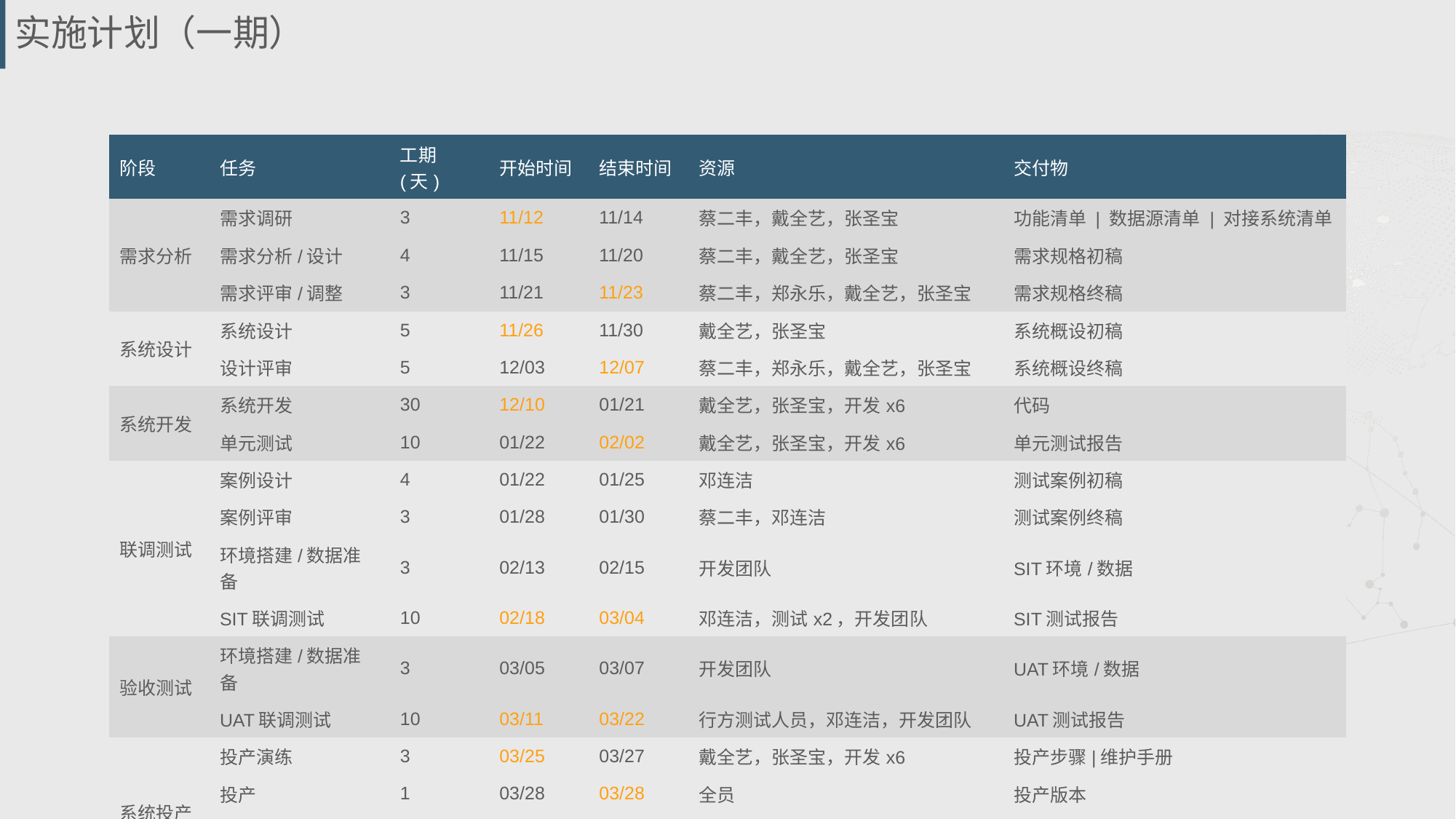

# 实施计划（一期）
| 阶段 | 任务 | 工期 (天) | 开始时间 | 结束时间 | 资源 | 交付物 |
| --- | --- | --- | --- | --- | --- | --- |
| 需求分析 | 需求调研 | 3 | 11/12 | 11/14 | 蔡二丰，戴全艺，张圣宝 | 功能清单 | 数据源清单 | 对接系统清单 |
|  | 需求分析/设计 | 4 | 11/15 | 11/20 | 蔡二丰，戴全艺，张圣宝 | 需求规格初稿 |
|  | 需求评审/调整 | 3 | 11/21 | 11/23 | 蔡二丰，郑永乐，戴全艺，张圣宝 | 需求规格终稿 |
| 系统设计 | 系统设计 | 5 | 11/26 | 11/30 | 戴全艺，张圣宝 | 系统概设初稿 |
|  | 设计评审 | 5 | 12/03 | 12/07 | 蔡二丰，郑永乐，戴全艺，张圣宝 | 系统概设终稿 |
| 系统开发 | 系统开发 | 30 | 12/10 | 01/21 | 戴全艺，张圣宝，开发x6 | 代码 |
|  | 单元测试 | 10 | 01/22 | 02/02 | 戴全艺，张圣宝，开发x6 | 单元测试报告 |
| 联调测试 | 案例设计 | 4 | 01/22 | 01/25 | 邓连洁 | 测试案例初稿 |
|  | 案例评审 | 3 | 01/28 | 01/30 | 蔡二丰，邓连洁 | 测试案例终稿 |
|  | 环境搭建/数据准备 | 3 | 02/13 | 02/15 | 开发团队 | SIT环境/数据 |
|  | SIT联调测试 | 10 | 02/18 | 03/04 | 邓连洁，测试x2，开发团队 | SIT测试报告 |
| 验收测试 | 环境搭建/数据准备 | 3 | 03/05 | 03/07 | 开发团队 | UAT环境/数据 |
|  | UAT联调测试 | 10 | 03/11 | 03/22 | 行方测试人员，邓连洁，开发团队 | UAT测试报告 |
| 系统投产 | 投产演练 | 3 | 03/25 | 03/27 | 戴全艺，张圣宝，开发x6 | 投产步骤|维护手册 |
|  | 投产 | 1 | 03/28 | 03/28 | 全员 | 投产版本 |
|  | 投产验证 | 2 | 03/29 | 03/31 | 全员 |  |
|  | 高危期维护 | 8 | 04/01 | 04/12 | 开发x3 |  |